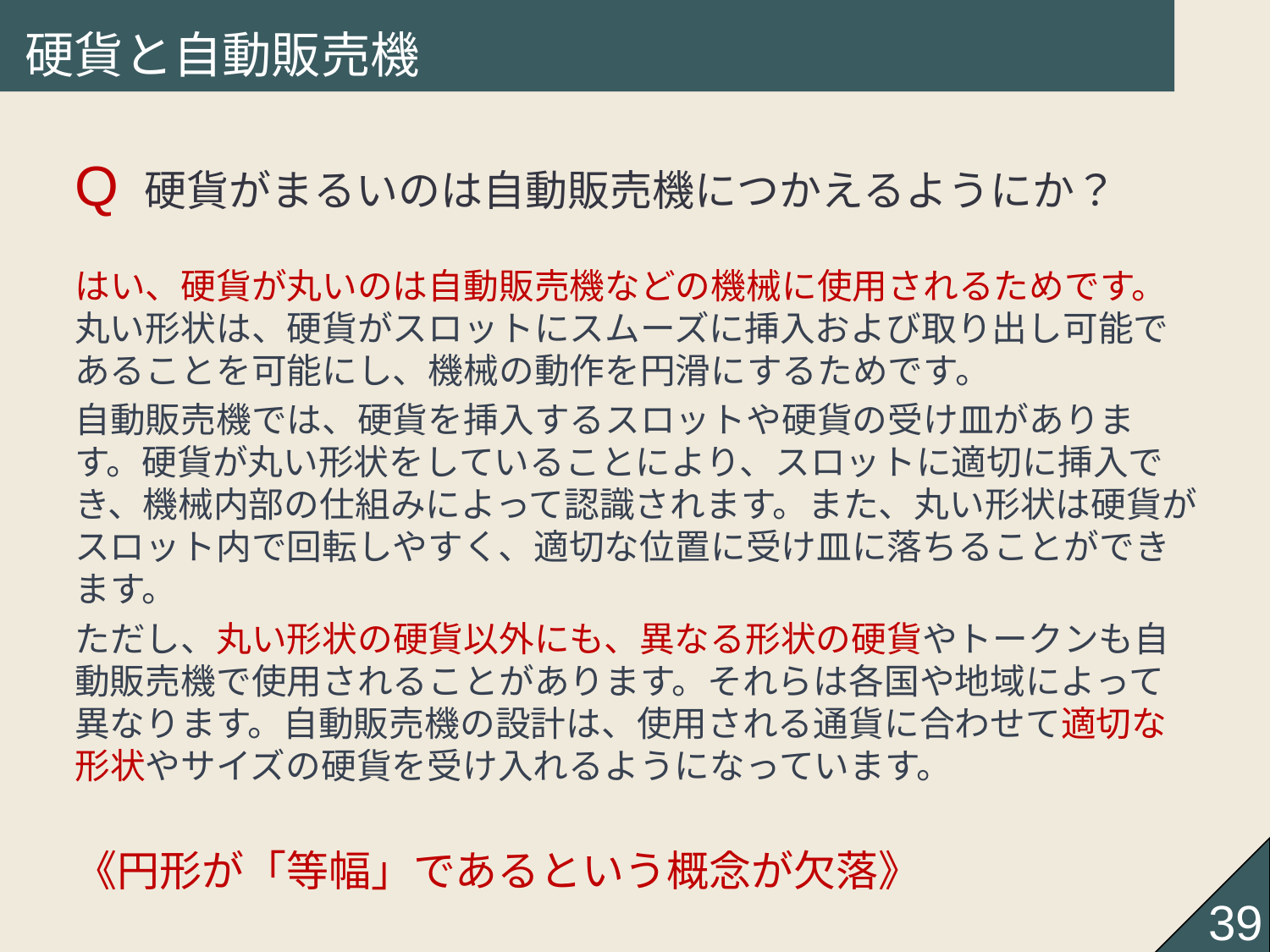

# 硬貨と自動販売機
Q	 硬貨がまるいのは自動販売機につかえるようにか？

はい、硬貨が丸いのは自動販売機などの機械に使用されるためです。丸い形状は、硬貨がスロットにスムーズに挿入および取り出し可能であることを可能にし、機械の動作を円滑にするためです。
自動販売機では、硬貨を挿入するスロットや硬貨の受け皿があります。硬貨が丸い形状をしていることにより、スロットに適切に挿入でき、機械内部の仕組みによって認識されます。また、丸い形状は硬貨がスロット内で回転しやすく、適切な位置に受け皿に落ちることができます。
ただし、丸い形状の硬貨以外にも、異なる形状の硬貨やトークンも自動販売機で使用されることがあります。それらは各国や地域によって異なります。自動販売機の設計は、使用される通貨に合わせて適切な形状やサイズの硬貨を受け入れるようになっています。

《円形が「等幅」であるという概念が欠落》